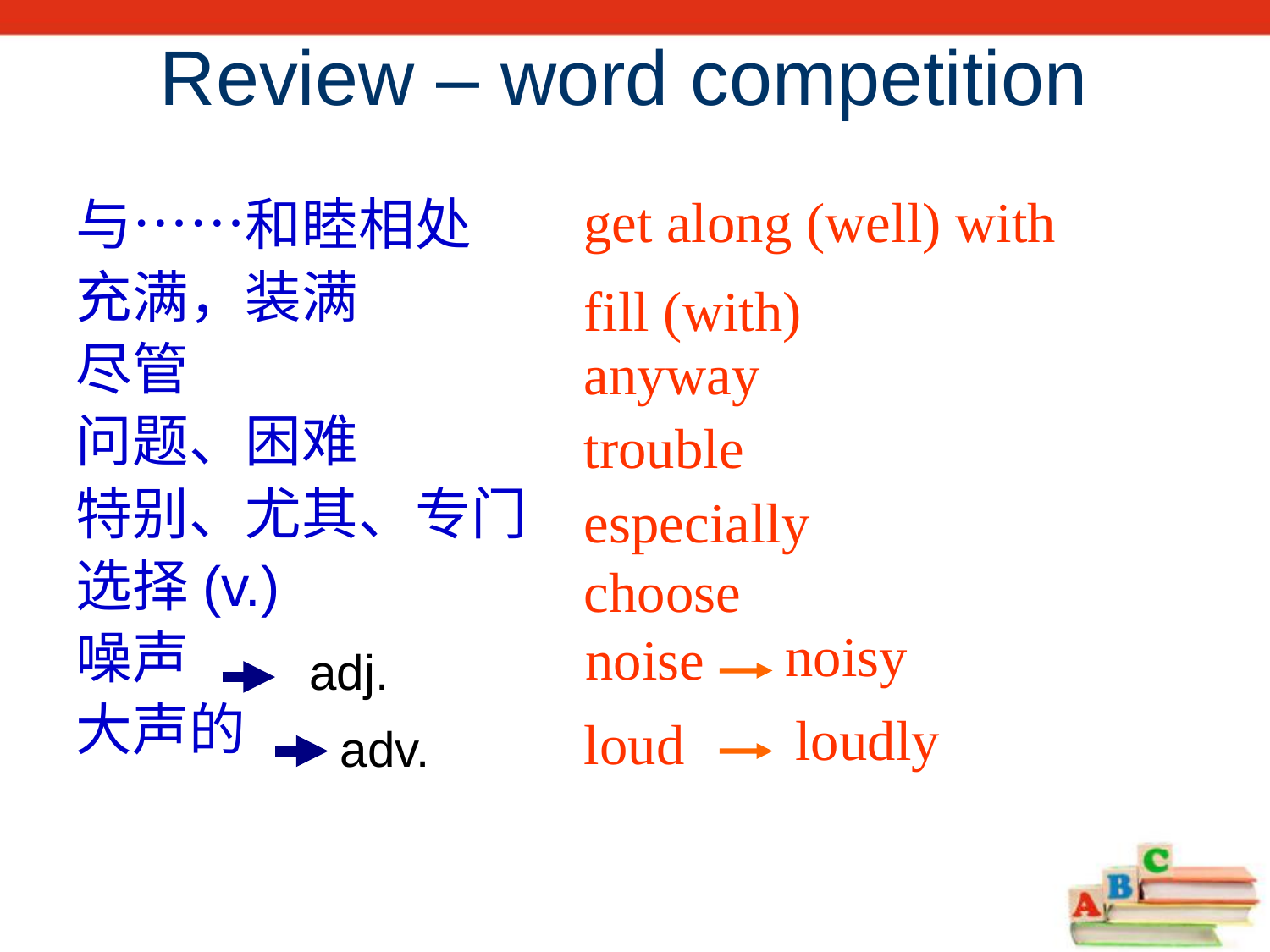

Review – word competition
get along (well) with
与……和睦相处
充满，装满
尽管
问题、困难
特别、尤其、专门
选择(v.)
噪声
大声的

fill (with)
anyway
trouble
especially
choose
noisy
noise
adj.

loudly
loud
adv.